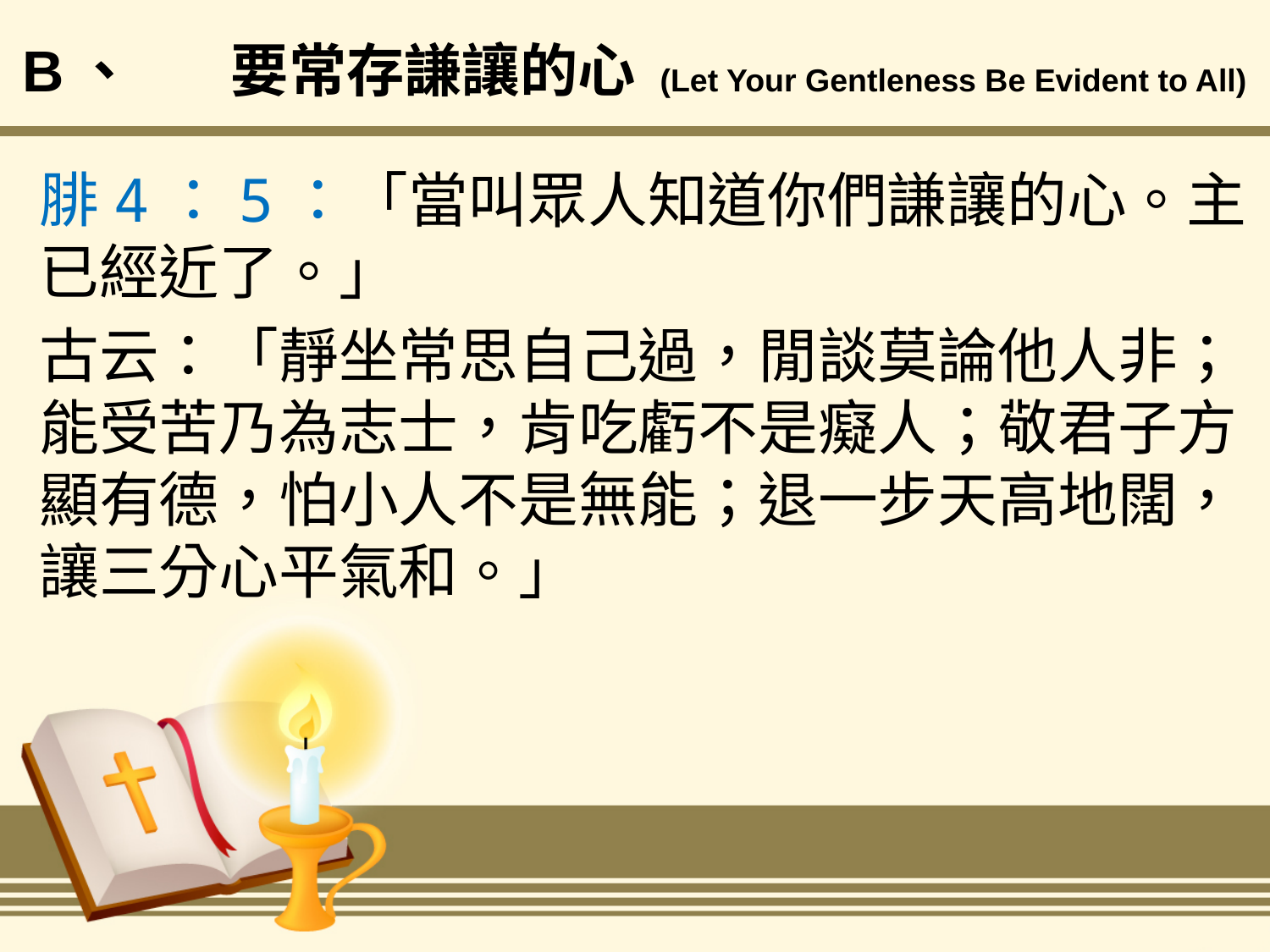

# B、	要常存謙讓的心 (Let Your Gentleness Be Evident to All)
腓4：5：「當叫眾人知道你們謙讓的心。主已經近了。」
古云：「靜坐常思自己過，閒談莫論他人非；能受苦乃為志士，肯吃虧不是癡人；敬君子方顯有德，怕小人不是無能；退一步天高地闊，讓三分心平氣和。」